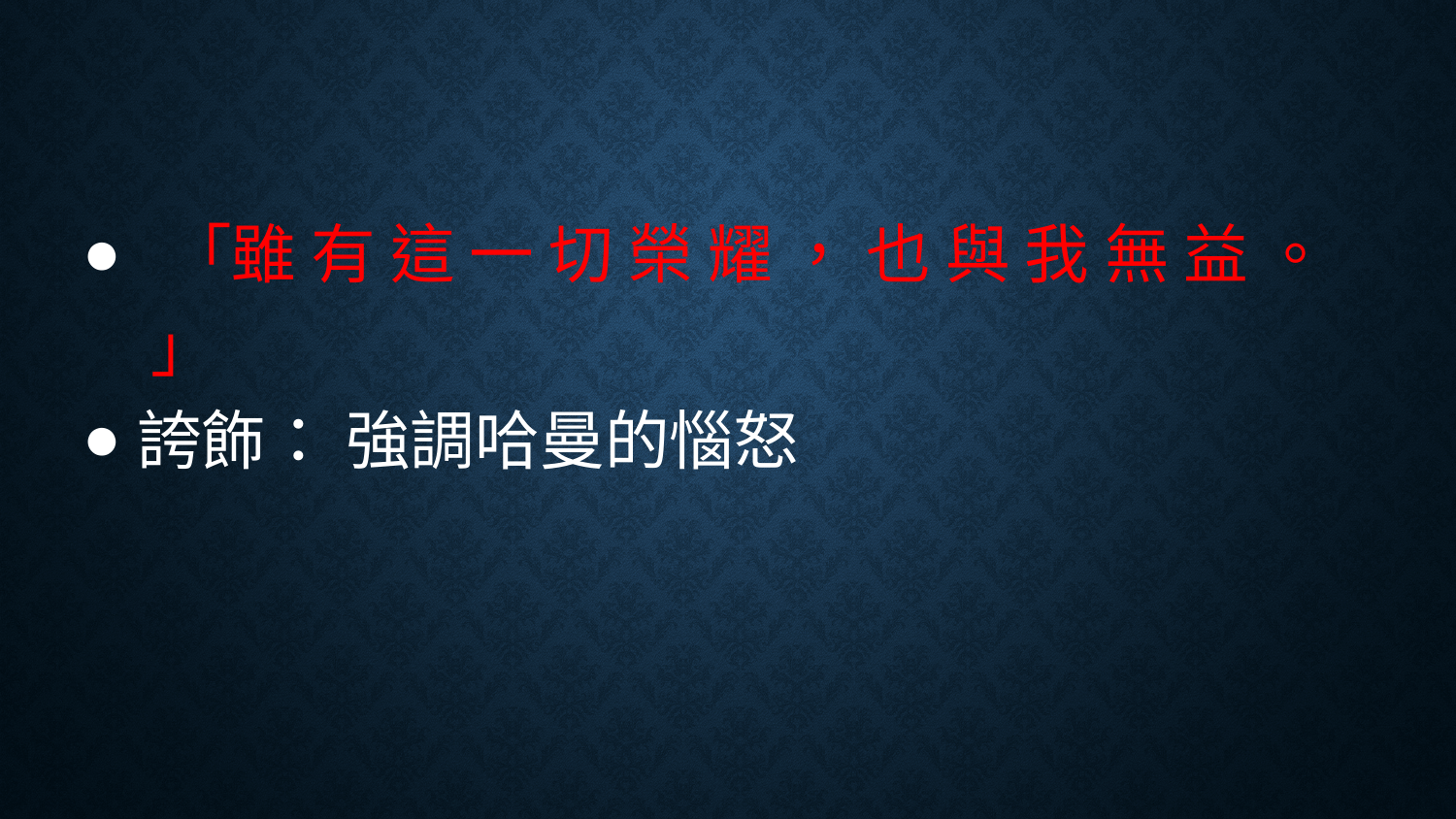

#
 「雖 有 這 一 切 榮 耀 ， 也 與 我 無 益 。 」
誇飾： 強調哈曼的惱怒